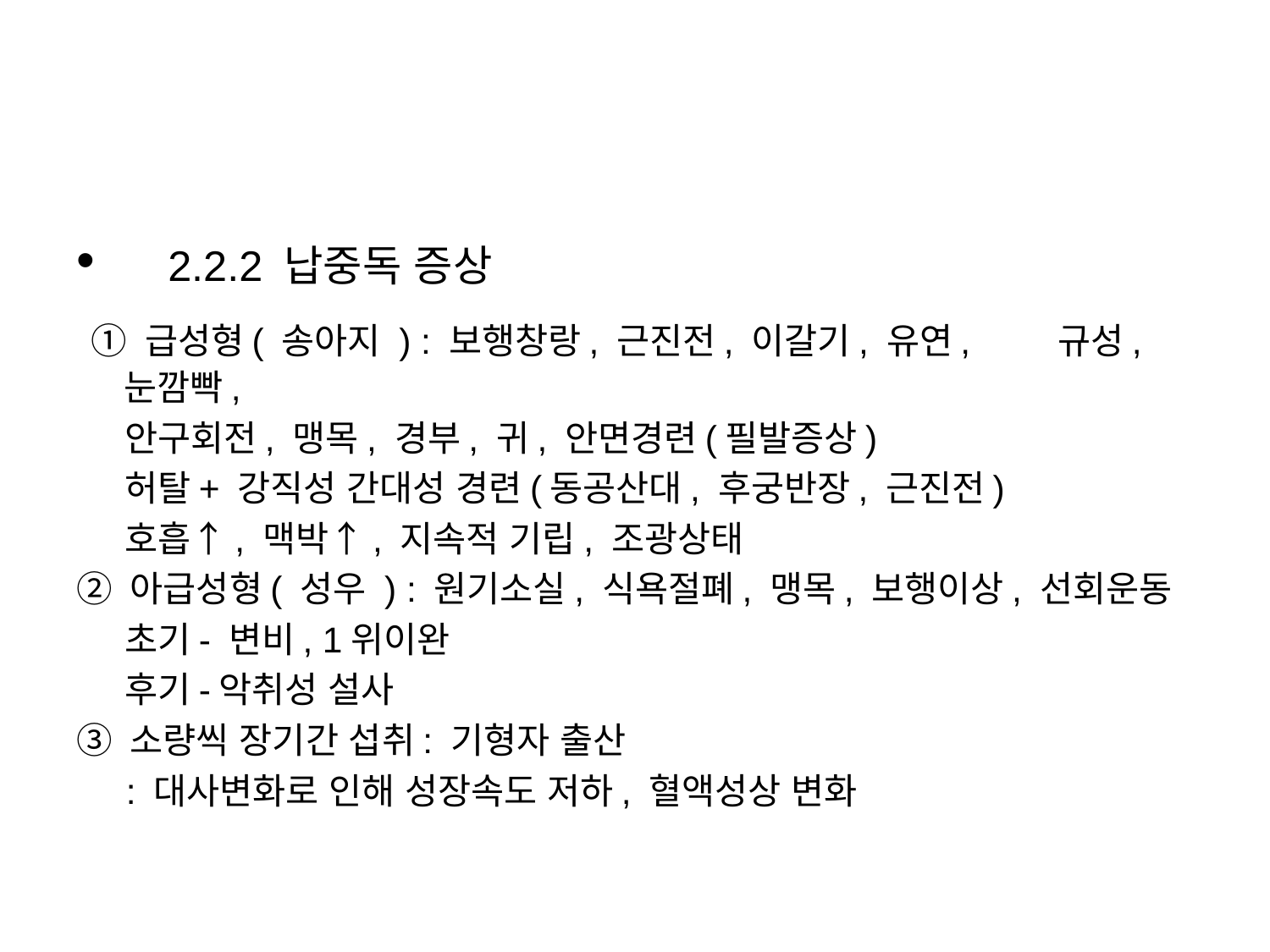

2.2.2 납중독 증상
 ① 급성형( 송아지 ) : 보행창랑, 근진전, 이갈기, 유연,        규성, 눈깜빡,
    안구회전, 맹목, 경부, 귀, 안면경련(필발증상)
    허탈+ 강직성 간대성 경련(동공산대, 후궁반장, 근진전)
    호흡↑, 맥박↑, 지속적 기립, 조광상태
② 아급성형( 성우 ) : 원기소실, 식욕절폐, 맹목, 보행이상, 선회운동
    초기- 변비, 1위이완
    후기-악취성 설사
③ 소량씩 장기간 섭취: 기형자 출산
     : 대사변화로 인해 성장속도 저하, 혈액성상 변화